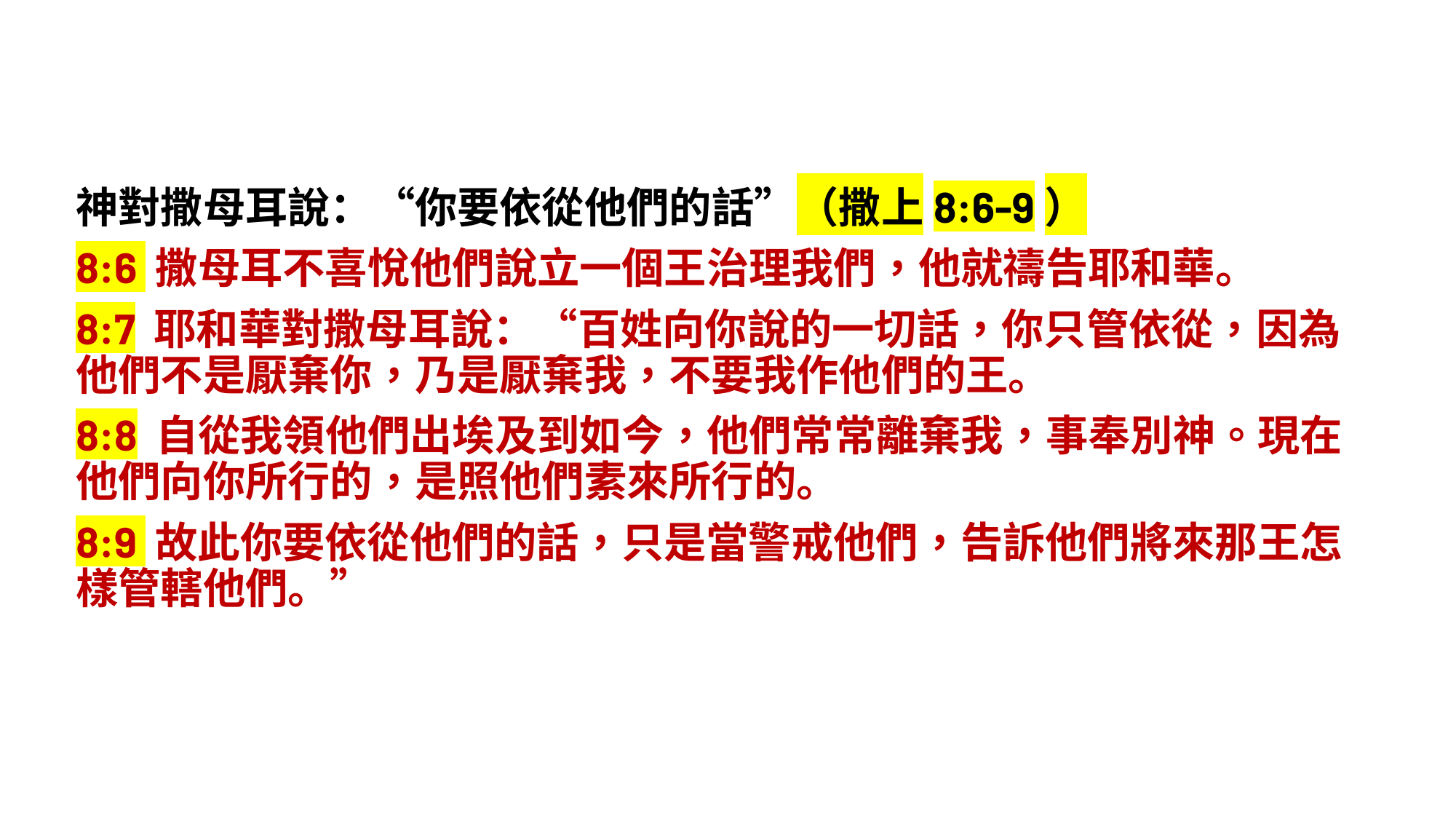

神對撒母耳說：“你要依從他們的話”（撒上8:6-9）
8:6 撒母耳不喜悅他們說立一個王治理我們，他就禱告耶和華。
8:7 耶和華對撒母耳說：“百姓向你說的一切話，你只管依從，因為他們不是厭棄你，乃是厭棄我，不要我作他們的王。
8:8 自從我領他們出埃及到如今，他們常常離棄我，事奉別神。現在他們向你所行的，是照他們素來所行的。
8:9 故此你要依從他們的話，只是當警戒他們，告訴他們將來那王怎樣管轄他們。”